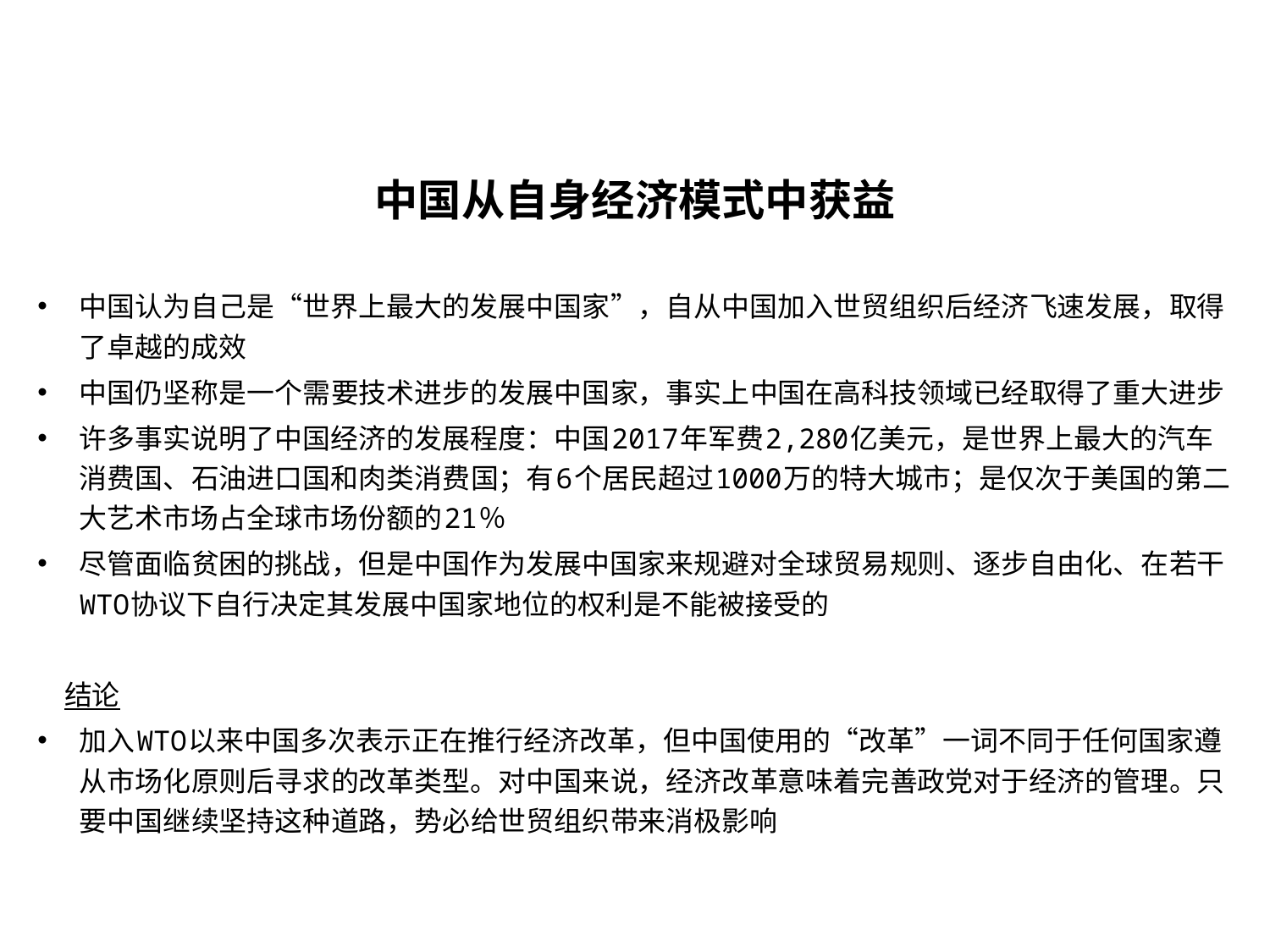

中国从自身经济模式中获益

中国认为自己是“世界上最大的发展中国家”，自从中国加入世贸组织后经济飞速发展，取得了卓越的成效
中国仍坚称是一个需要技术进步的发展中国家，事实上中国在高科技领域已经取得了重大进步
许多事实说明了中国经济的发展程度：中国2017年军费2,280亿美元，是世界上最大的汽车消费国、石油进口国和肉类消费国；有6个居民超过1000万的特大城市；是仅次于美国的第二大艺术市场占全球市场份额的21％
尽管面临贫困的挑战，但是中国作为发展中国家来规避对全球贸易规则、逐步自由化、在若干WTO协议下自行决定其发展中国家地位的权利是不能被接受的

    结论
加入WTO以来中国多次表示正在推行经济改革，但中国使用的“改革”一词不同于任何国家遵从市场化原则后寻求的改革类型。对中国来说，经济改革意味着完善政党对于经济的管理。只要中国继续坚持这种道路，势必给世贸组织带来消极影响

IWEP